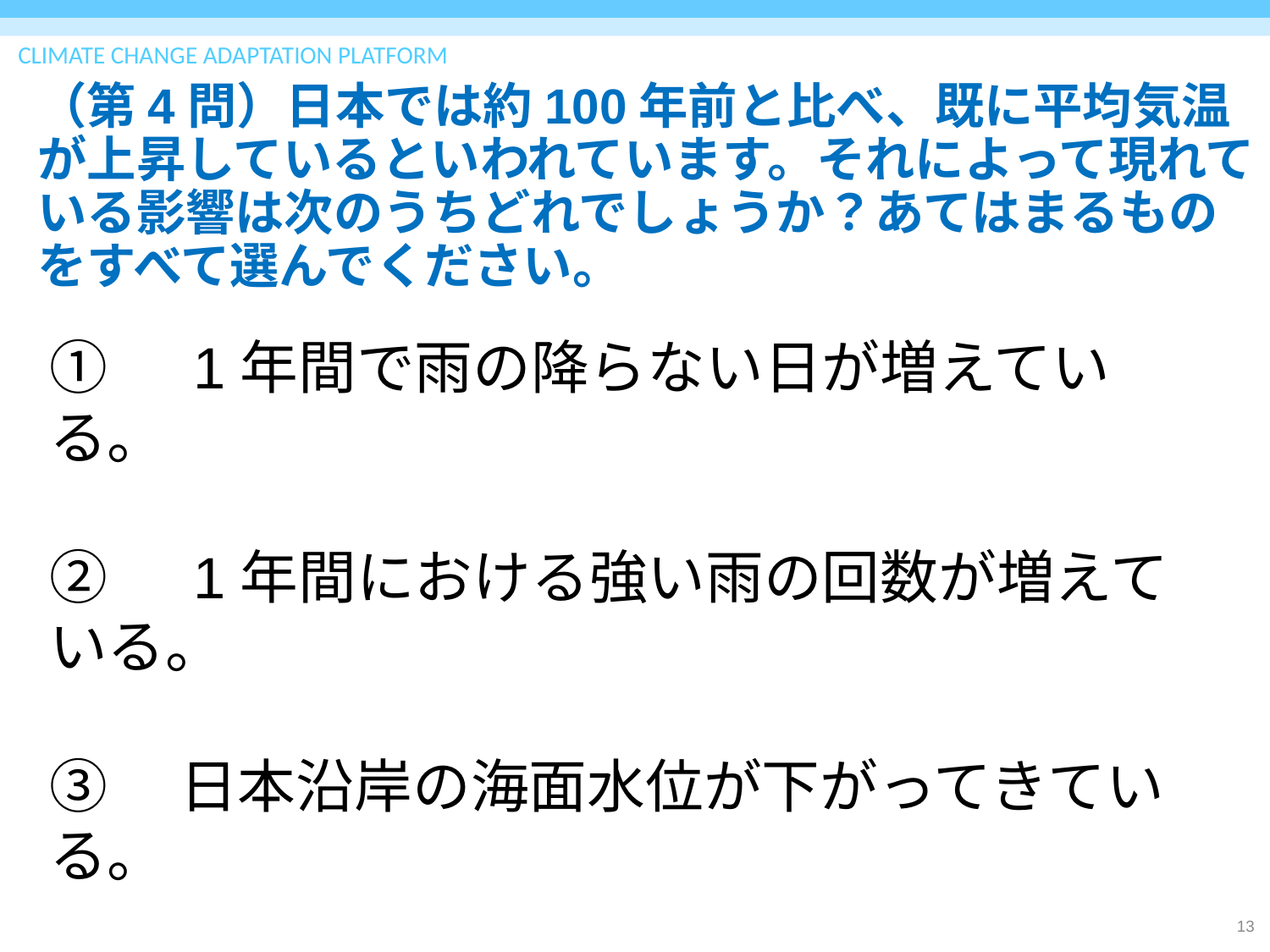

# （第4問）日本では約100年前と比べ、既に平均気温が上昇しているといわれています。それによって現れている影響は次のうちどれでしょうか？あてはまるものをすべて選んでください。
①　1年間で雨の降らない日が増えている。

②　1年間における強い雨の回数が増えている。

③　日本沿岸の海面水位が下がってきている。

④　サクラの開花の時期が早まってきている。
13